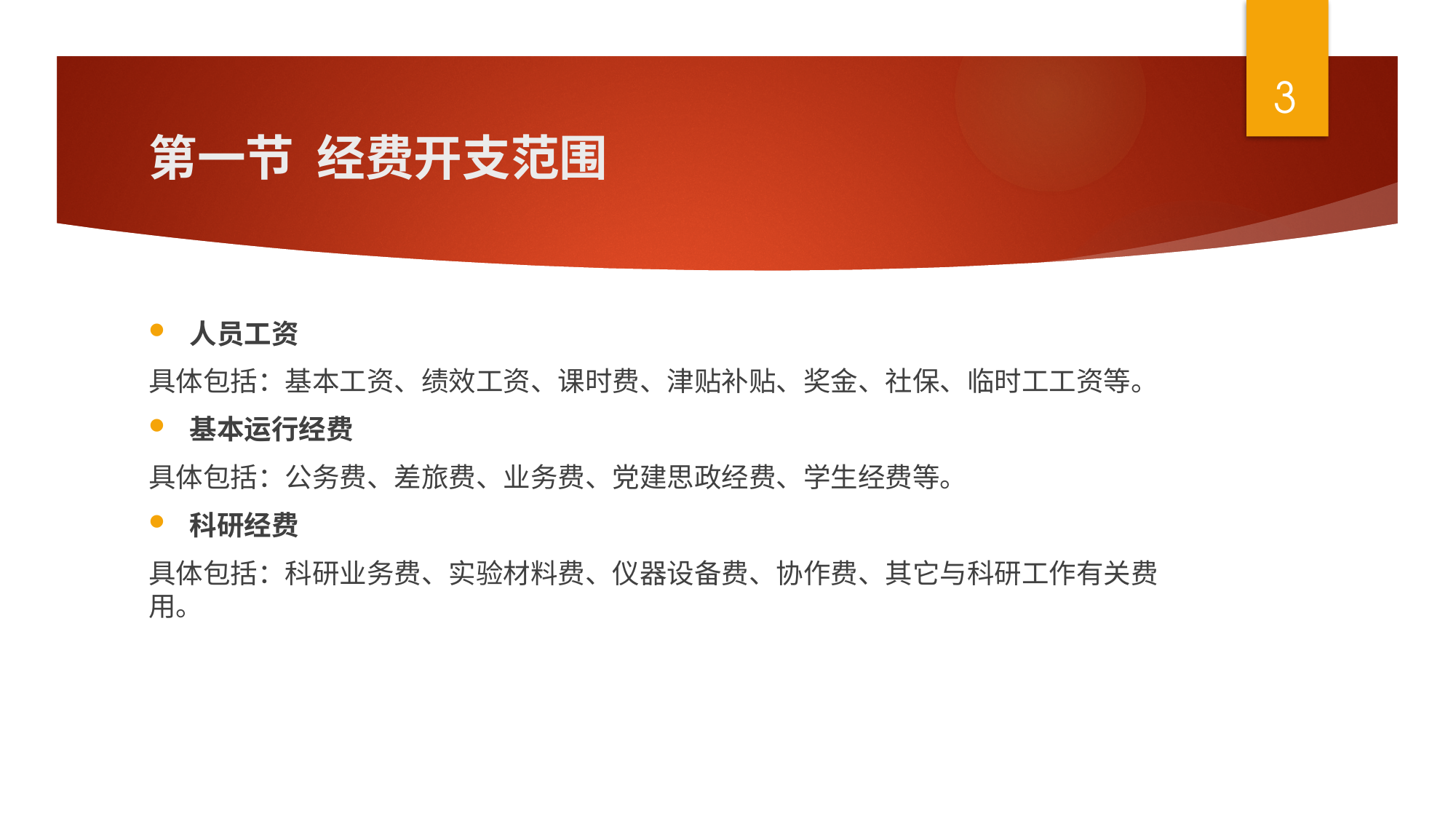

3
# 第一节  经费开支范围
人员工资
具体包括：基本工资、绩效工资、课时费、津贴补贴、奖金、社保、临时工工资等。
基本运行经费
具体包括：公务费、差旅费、业务费、党建思政经费、学生经费等。
科研经费
具体包括：科研业务费、实验材料费、仪器设备费、协作费、其它与科研工作有关费用。